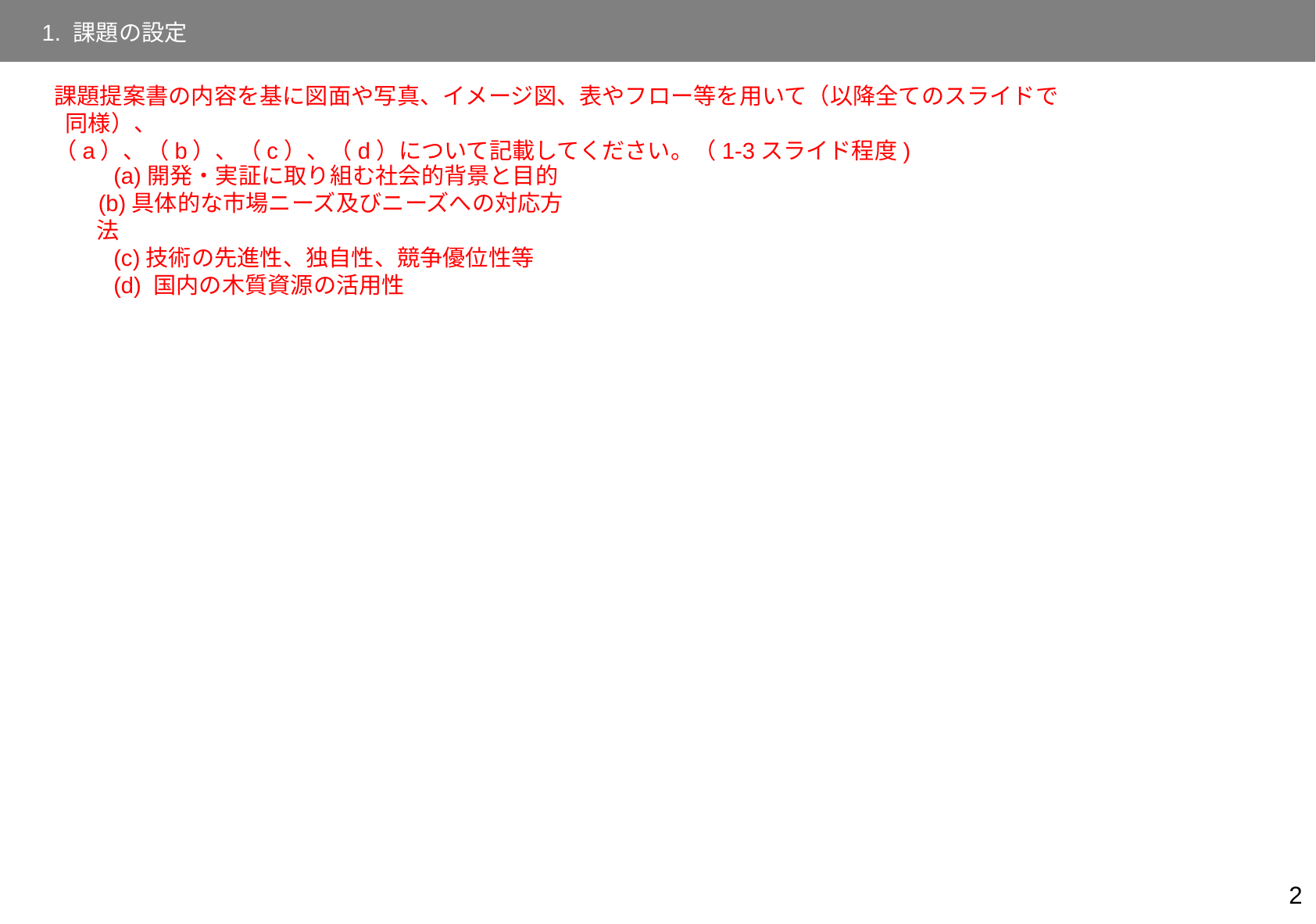

1. 課題の設定

課題提案書の内容を基に図面や写真、イメージ図、表やフロー等を用いて（以降全てのスライドで同様）、
（a）、（b）、（c）、（d）について記載してください。（1-3スライド程度)
　(a)開発・実証に取り組む社会的背景と目的
  (b)具体的な市場ニーズ及びニーズへの対応方法
　(c)技術の先進性、独自性、競争優位性等
　(d) 国内の木質資源の活用性
2